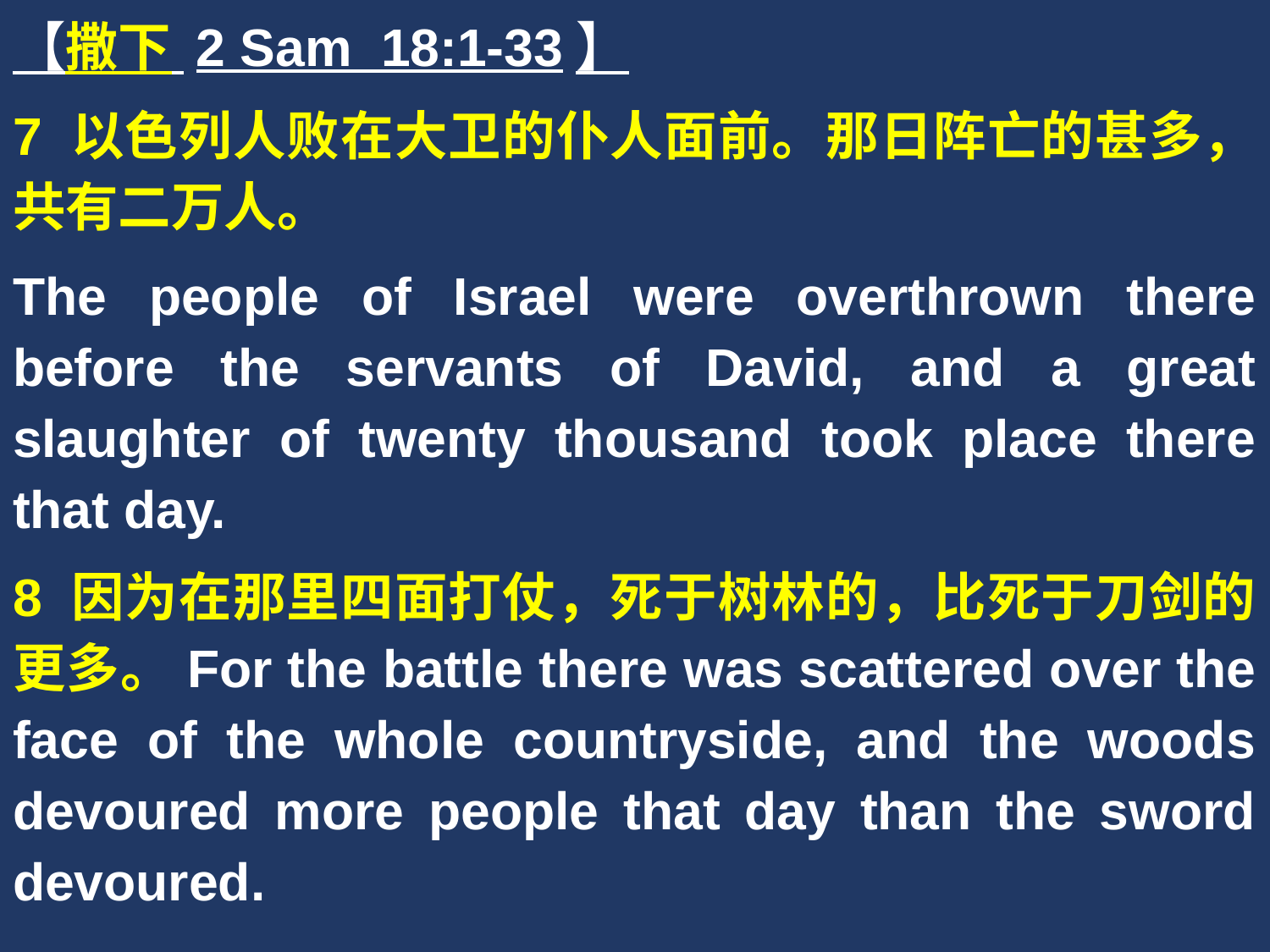

【撒下 2 Sam  18:1-33】
7 以色列人败在大卫的仆人面前。那日阵亡的甚多，共有二万人。
The people of Israel were overthrown there before the servants of David, and a great slaughter of twenty thousand took place there that day.
8 因为在那里四面打仗，死于树林的，比死于刀剑的更多。For the battle there was scattered over the face of the whole countryside, and the woods devoured more people that day than the sword devoured.